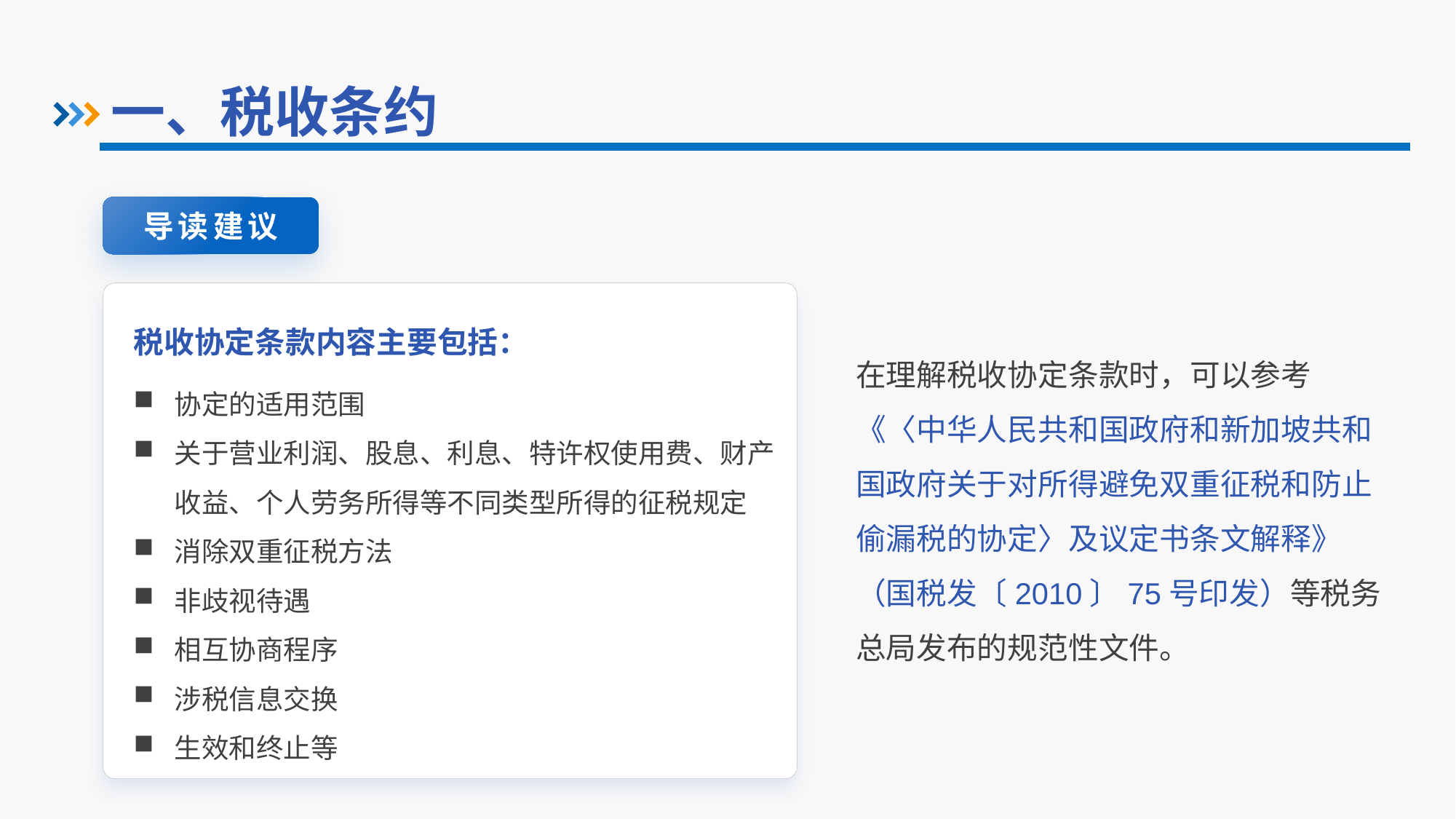

一、税收条约
导读建议

税收协定条款内容主要包括：
在理解税收协定条款时，可以参考《〈中华人民共和国政府和新加坡共和国政府关于对所得避免双重征税和防止偷漏税的协定〉及议定书条文解释》（国税发〔2010〕75号印发）等税务总局发布的规范性文件。
协定的适用范围
关于营业利润、股息、利息、特许权使用费、财产收益、个人劳务所得等不同类型所得的征税规定
消除双重征税方法
非歧视待遇
相互协商程序
涉税信息交换
生效和终止等